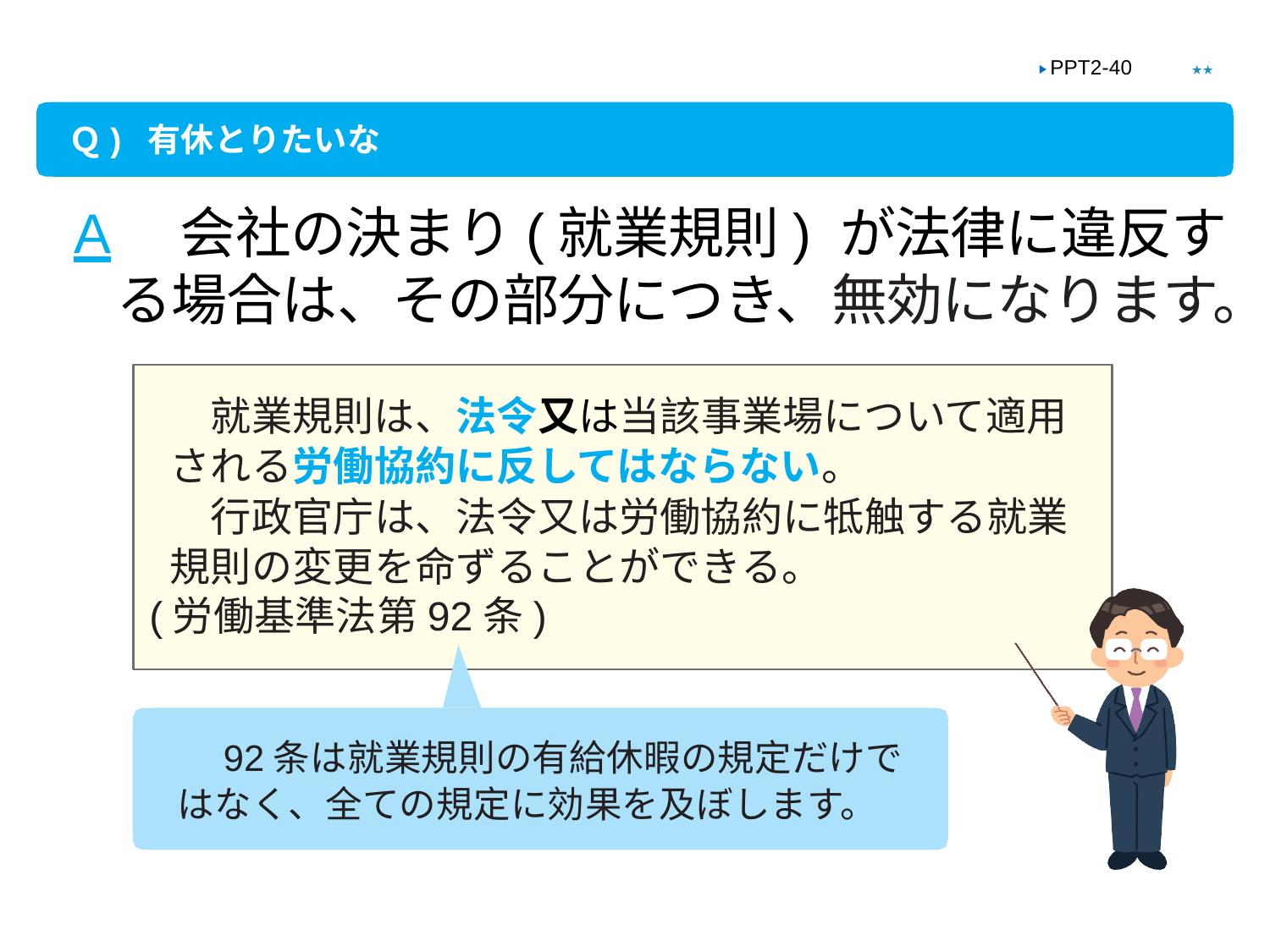

★★
▶ PPT2-40

Ｑ)  有休とりたいな
A　会社の決まり(就業規則) が法律に違反する場合は、その部分につき、無効になります。

　就業規則は、法令又は当該事業場について適用される労働協約に反してはならない。
　行政官庁は、法令又は労働協約に牴触する就業規則の変更を命ずることができる。
(労働基準法第92条)

　92条は就業規則の有給休暇の規定だけではなく、全ての規定に効果を及ぼします。